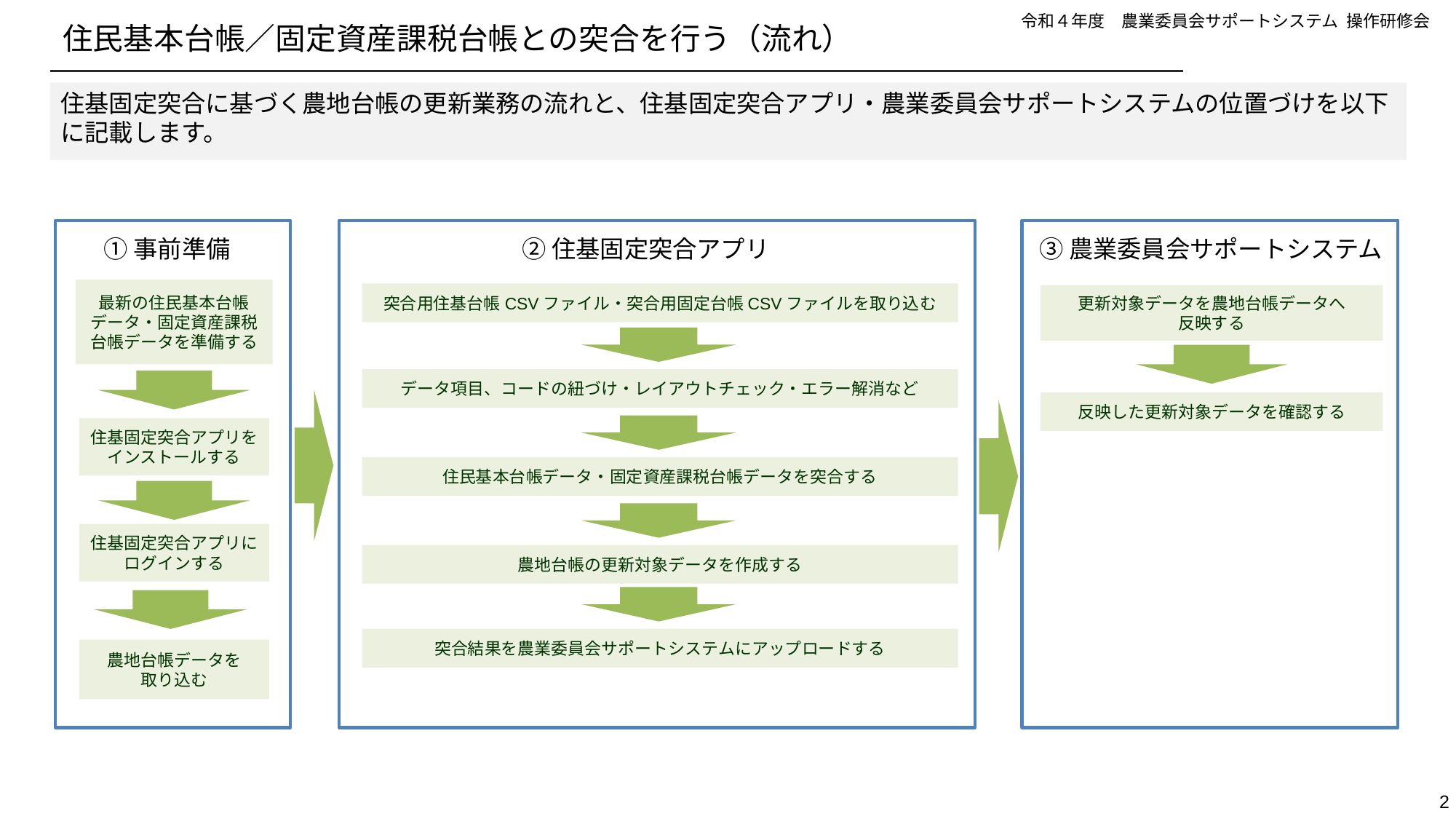

# 住民基本台帳／固定資産課税台帳との突合を行う（流れ）
住基固定突合に基づく農地台帳の更新業務の流れと、住基固定突合アプリ・農業委員会サポートシステムの位置づけを以下に記載します。

①事前準備
②住基固定突合アプリ
③農業委員会サポートシステム

最新の住民基本台帳データ・固定資産課税台帳データを準備する
突合用住基台帳CSVファイル・突合用固定台帳CSVファイルを取り込む
更新対象データを農地台帳データへ
反映する

データ項目、コードの紐づけ・レイアウトチェック・エラー解消など

反映した更新対象データを確認する

住基固定突合アプリを
インストールする

住民基本台帳データ・固定資産課税台帳データを突合する
住基固定突合アプリに
ログインする

農地台帳の更新対象データを作成する
突合結果を農業委員会サポートシステムにアップロードする
農地台帳データを
取り込む